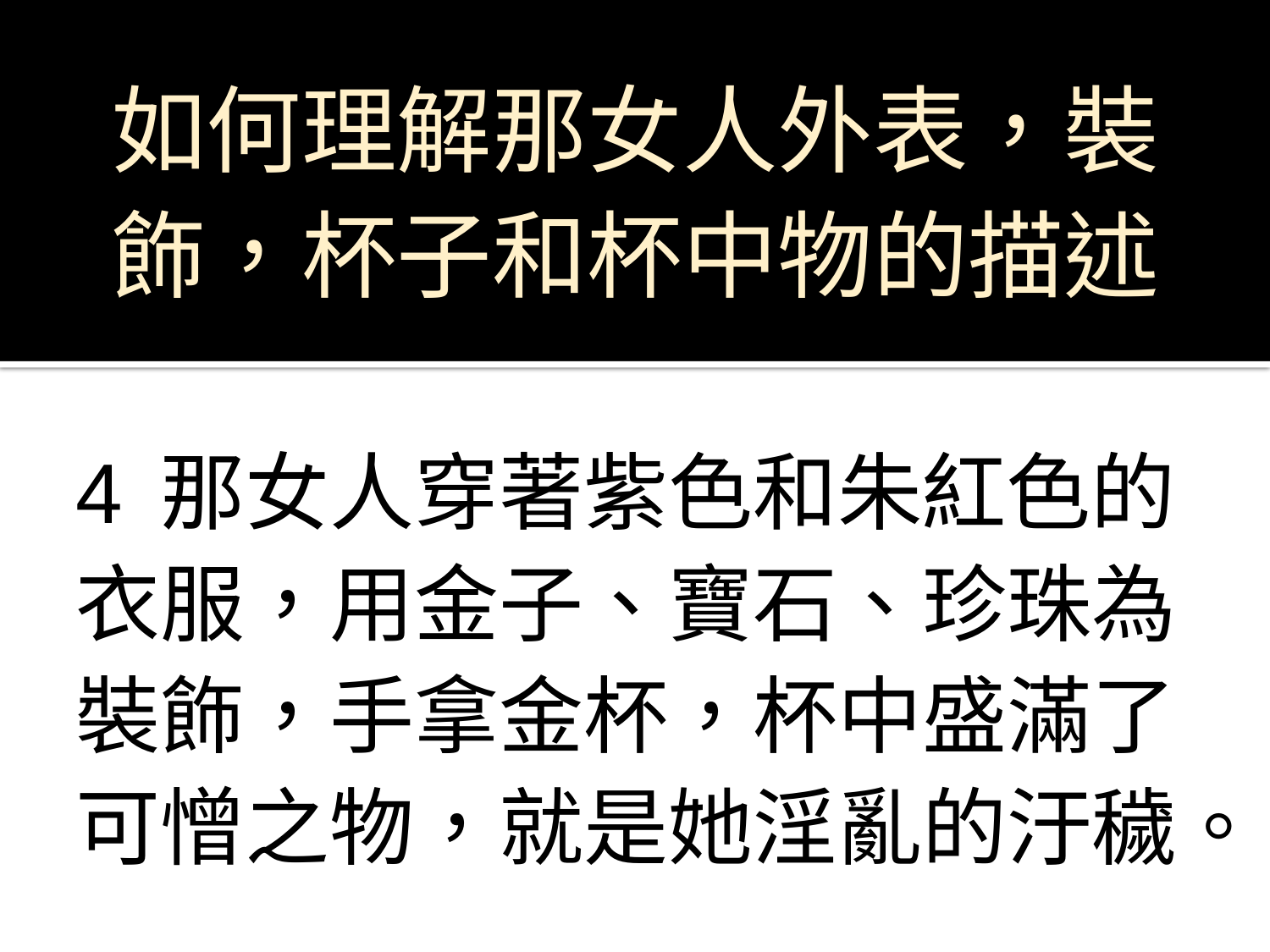

# 如何理解那女人外表，裝飾，杯子和杯中物的描述
4 那女人穿著紫色和朱紅色的衣服，用金子、寶石、珍珠為裝飾，手拿金杯，杯中盛滿了可憎之物，就是她淫亂的汙穢。